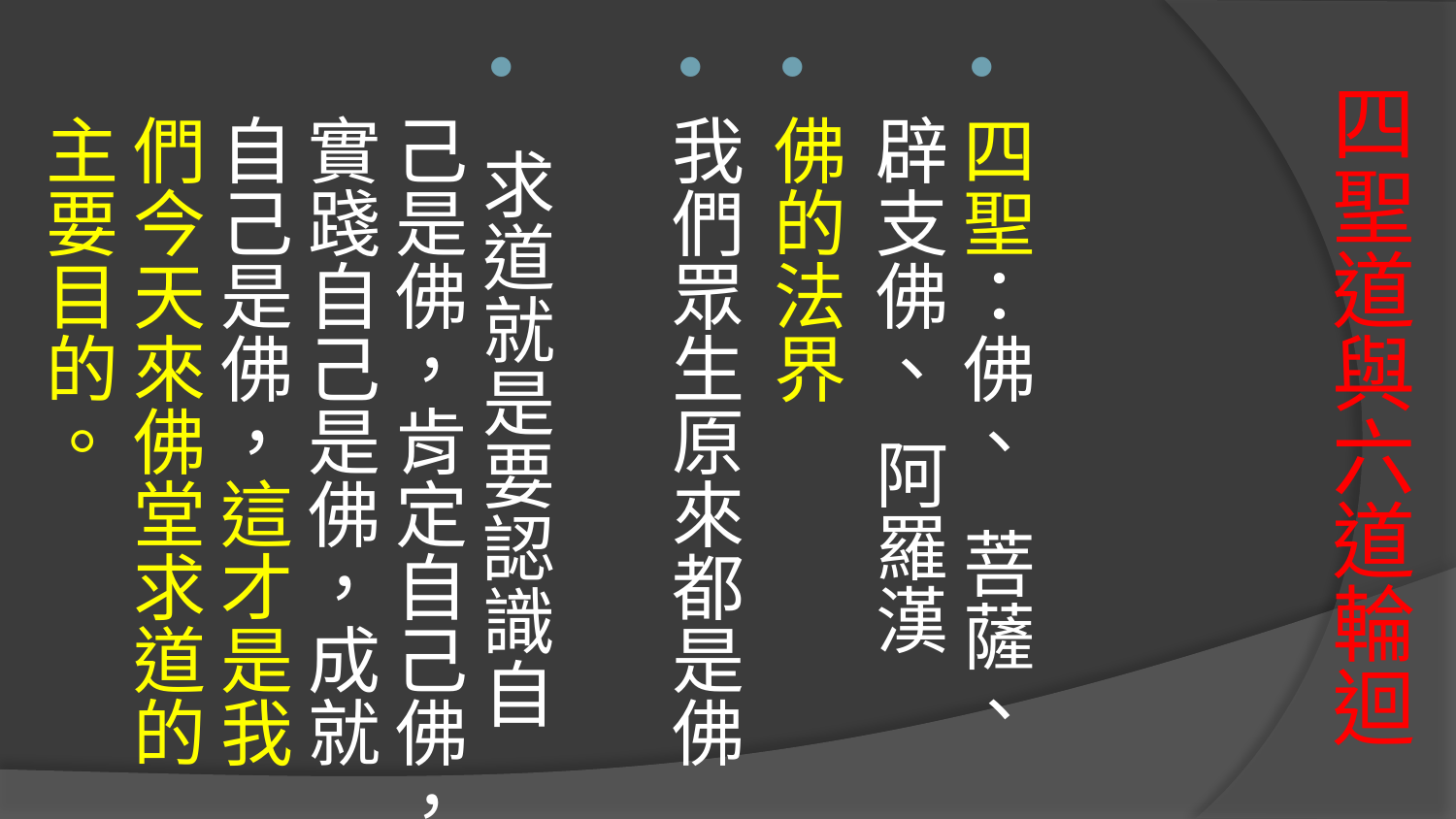

四聖：佛、   菩薩、  辟支佛、  阿羅漢
佛的法界
我們眾生原來都是佛
 求道就是要認識自己是佛，肯定自己佛，實踐自己是佛，成就自己是佛，這才是我們今天來佛堂求道的主要目的。
# 四聖道與六道輪迴